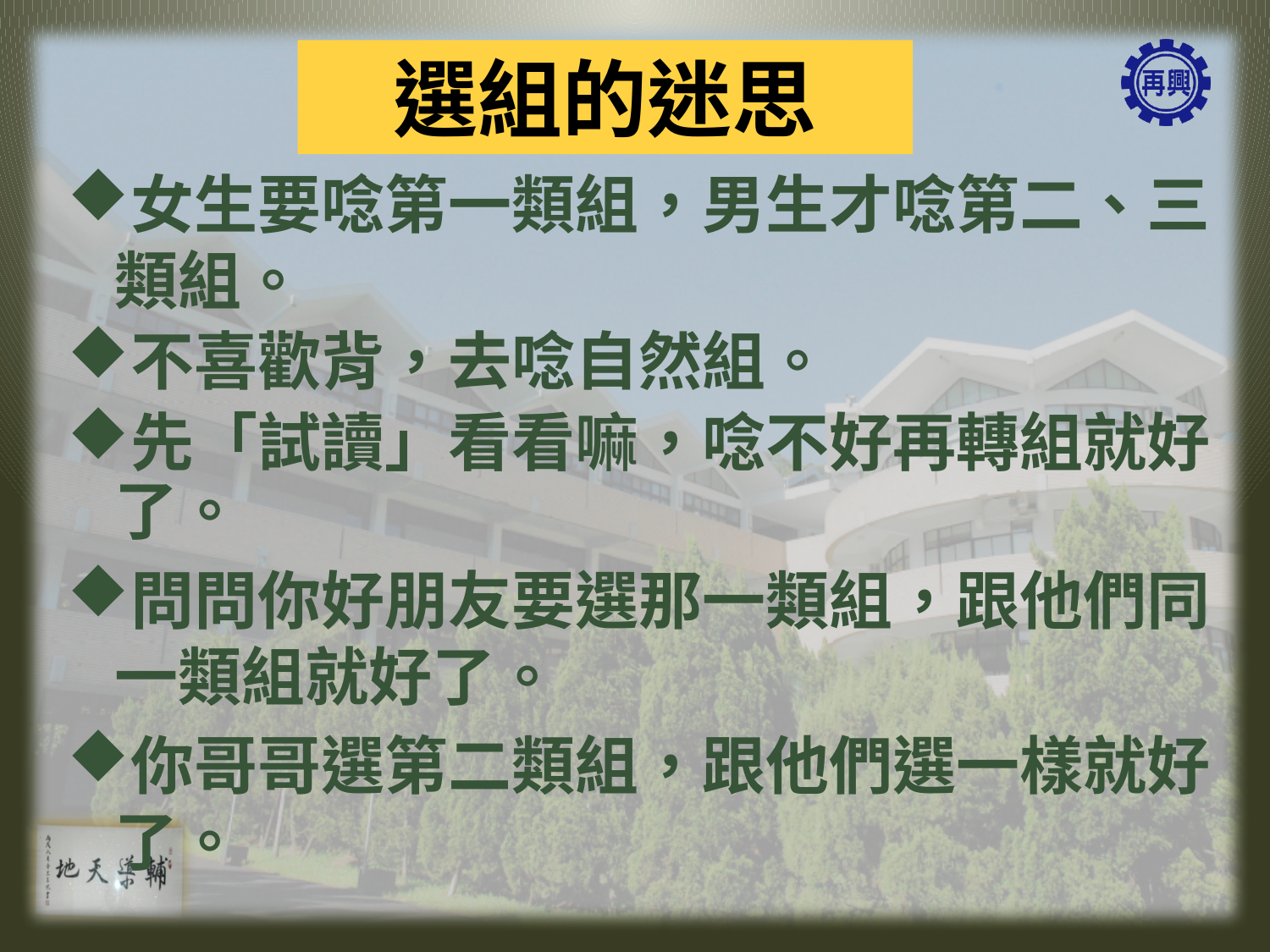

選組的迷思
女生要唸第一類組，男生才唸第二、三類組。
不喜歡背，去唸自然組。
先「試讀」看看嘛，唸不好再轉組就好了。
問問你好朋友要選那一類組，跟他們同一類組就好了。
你哥哥選第二類組，跟他們選一樣就好了。